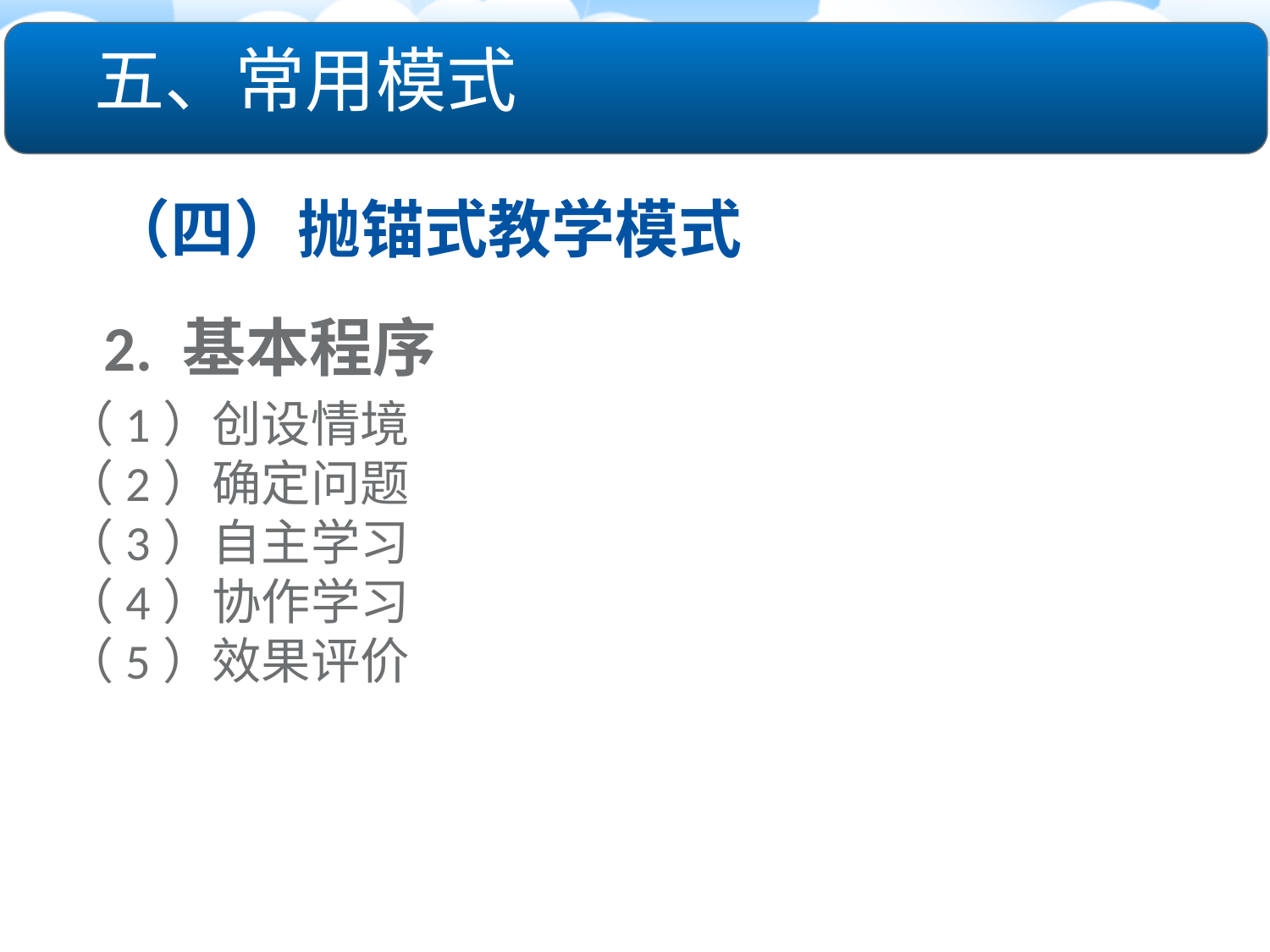

五、常用模式
　（四）抛锚式教学模式
  2. 基本程序
（1）创设情境
（2）确定问题
（3）自主学习
（4）协作学习
（5）效果评价